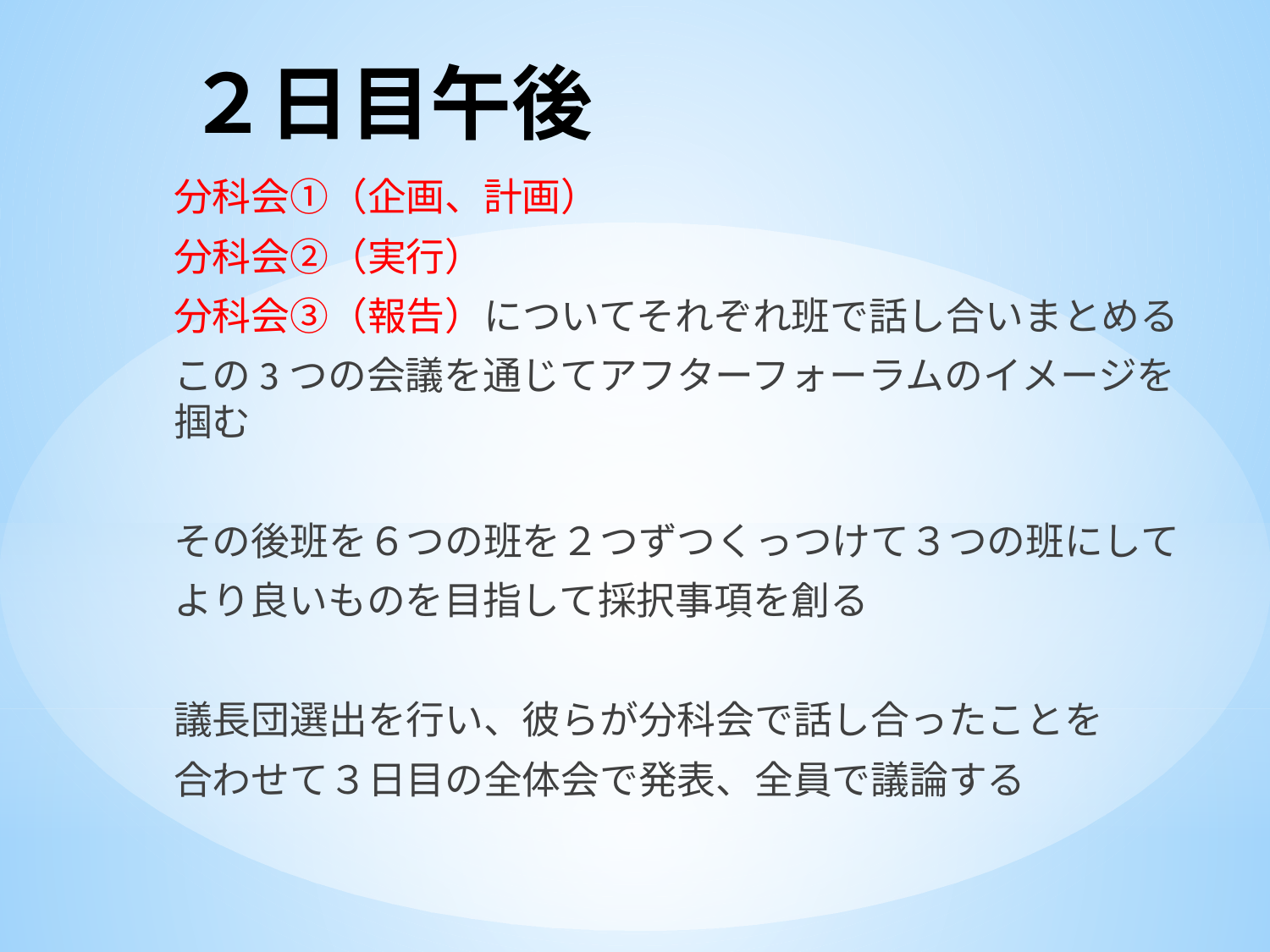

# ２日目午後
分科会①（企画、計画）
分科会②（実行）
分科会③（報告）についてそれぞれ班で話し合いまとめる
この3つの会議を通じてアフターフォーラムのイメージを掴む

その後班を６つの班を２つずつくっつけて３つの班にして
より良いものを目指して採択事項を創る

議長団選出を行い、彼らが分科会で話し合ったことを
合わせて３日目の全体会で発表、全員で議論する